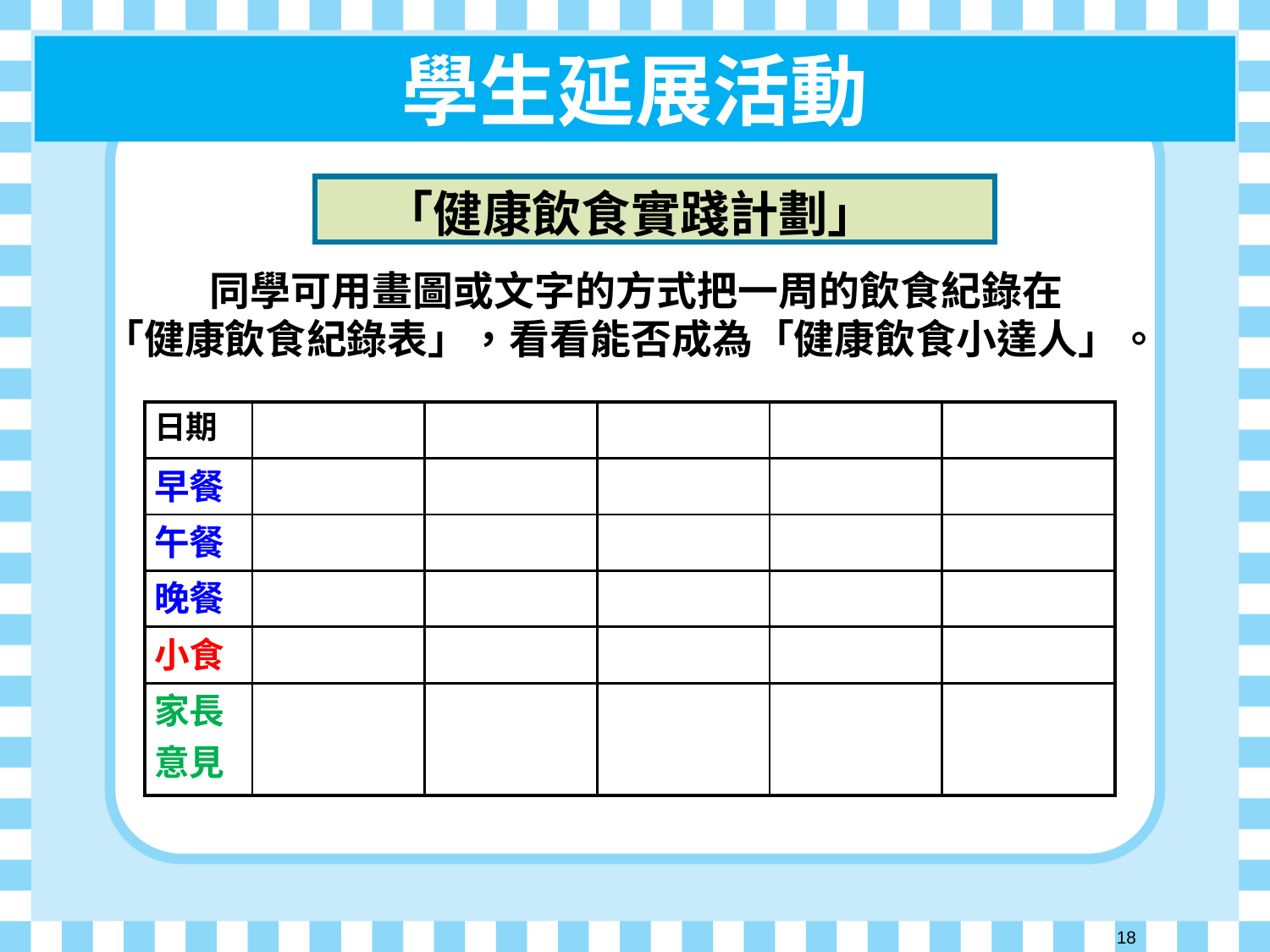

學生延展活動
    「健康飲食實踐計劃」
同學可用畫圖或文字的方式把一周的飲食紀錄在
「健康飲食紀錄表」，看看能否成為「健康飲食小達人」。
| 日期 |  |  |  |  |  |
| --- | --- | --- | --- | --- | --- |
| 早餐 |  |  |  |  |  |
| 午餐 |  |  |  |  |  |
| 晚餐 |  |  |  |  |  |
| 小食 |  |  |  |  |  |
| 家長意見 |  |  |  |  |  |
18